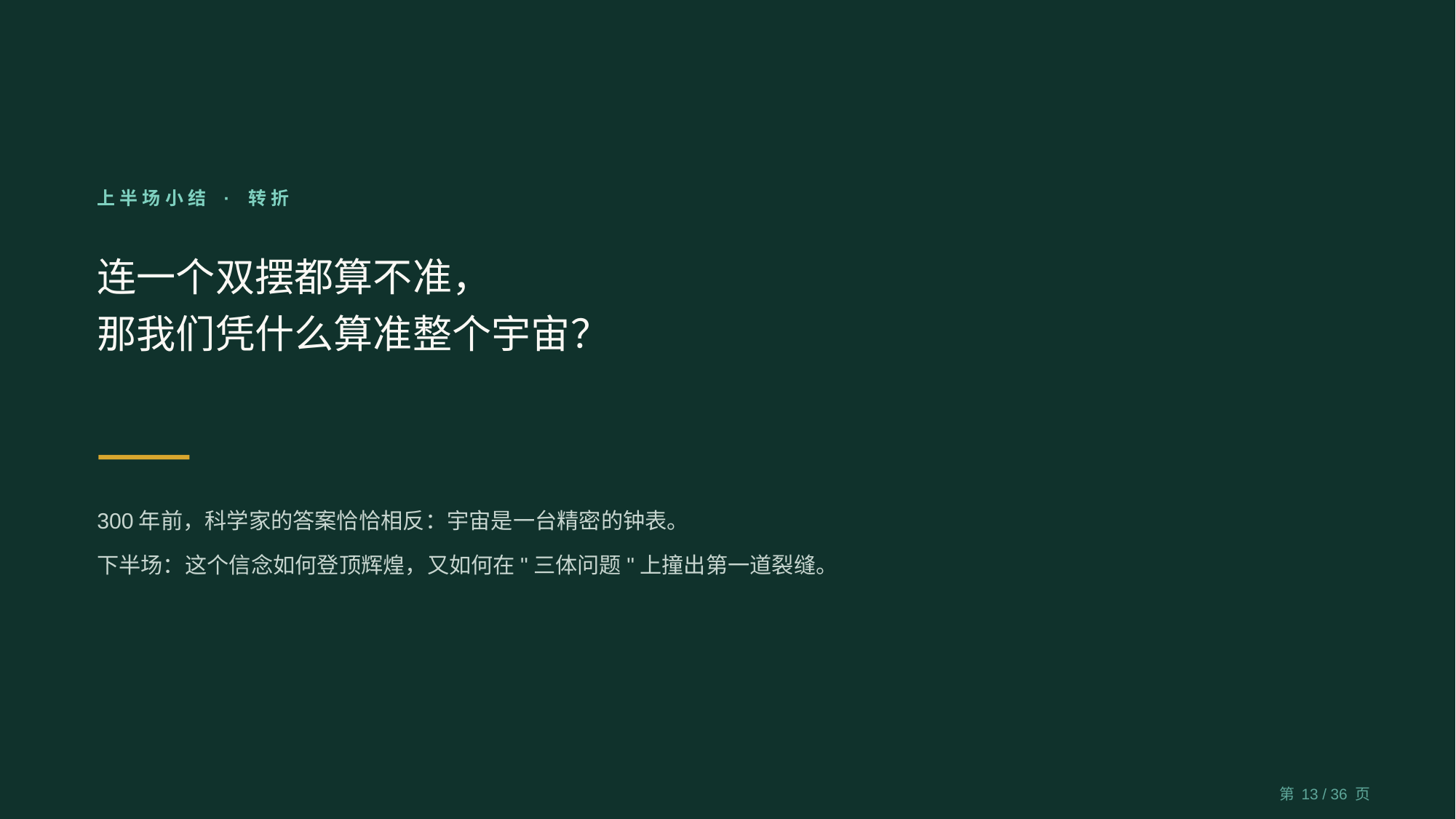

上半场小结 · 转折
连一个双摆都算不准，
那我们凭什么算准整个宇宙？

300年前，科学家的答案恰恰相反：宇宙是一台精密的钟表。
下半场：这个信念如何登顶辉煌，又如何在"三体问题"上撞出第一道裂缝。
第 13 / 36 页